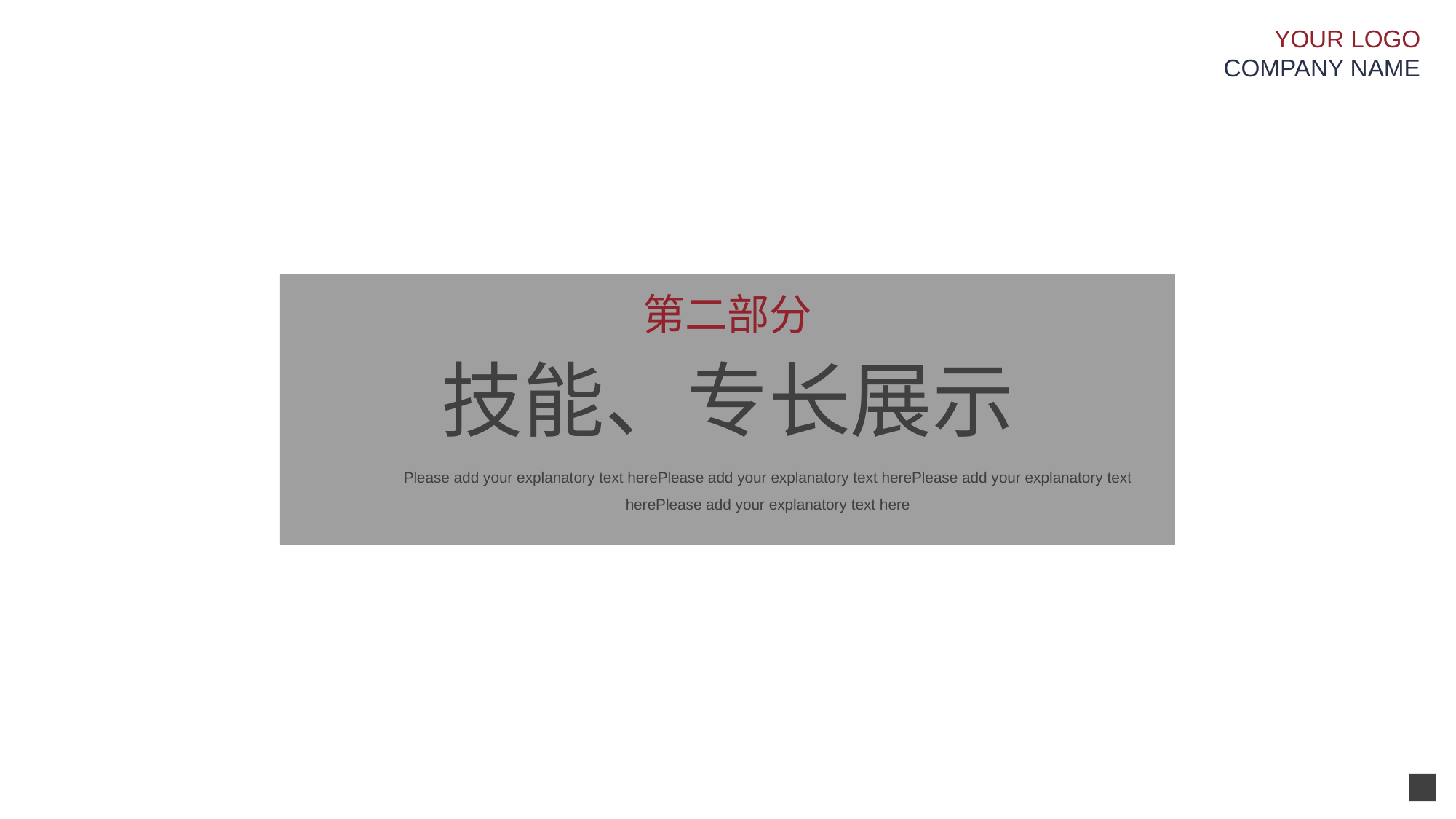

YOUR LOGO
COMPANY NAME

第二部分
技能、专长展示
Please add your explanatory text herePlease add your explanatory text herePlease add your explanatory text herePlease add your explanatory text here